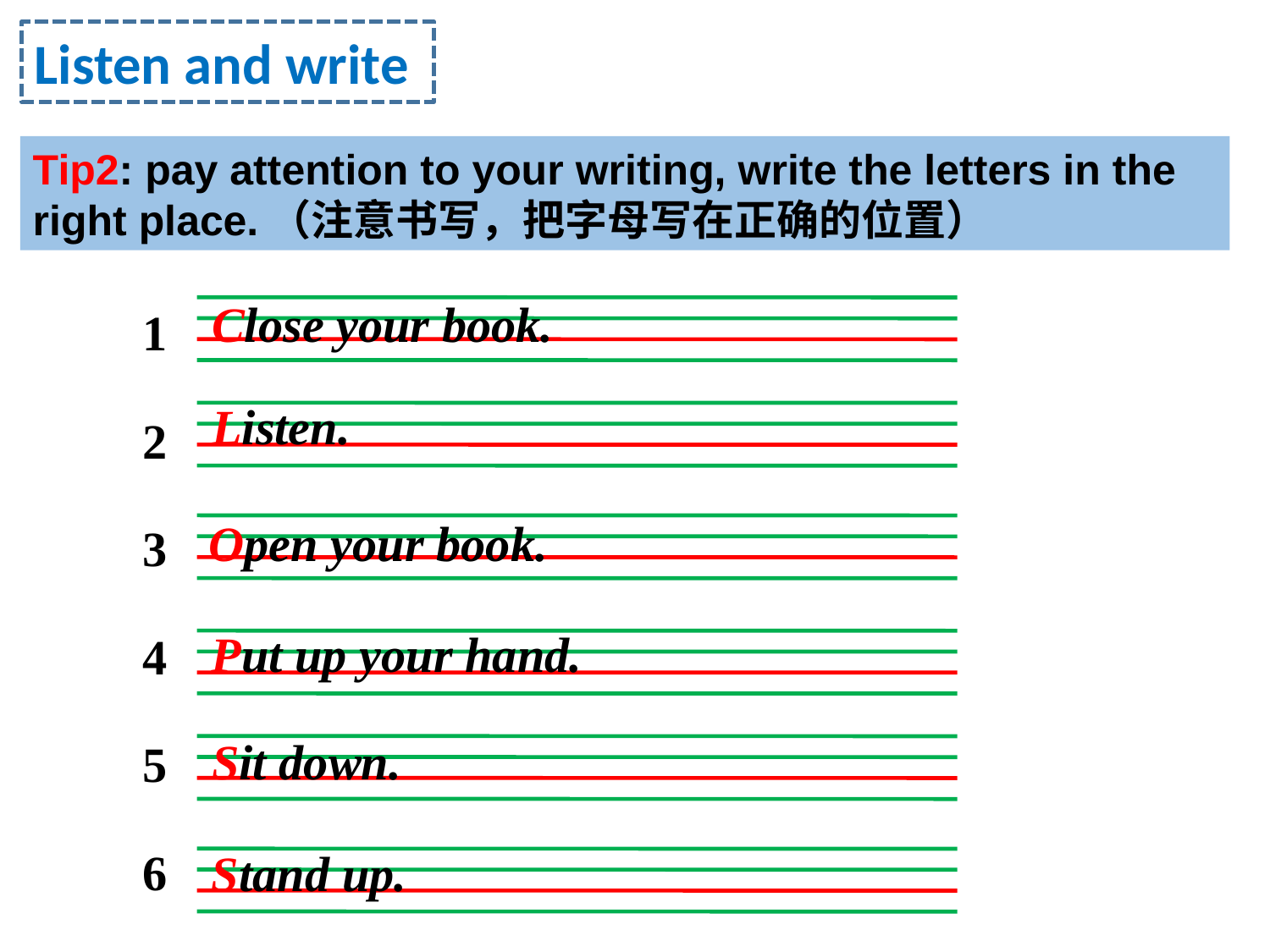

Listen and write
Tip2: pay attention to your writing, write the letters in the right place.（注意书写，把字母写在正确的位置）
Close your book.
1

2

3

4

5

6
Listen.
Open your book.
Put up your hand.
Sit down.
Stand up.